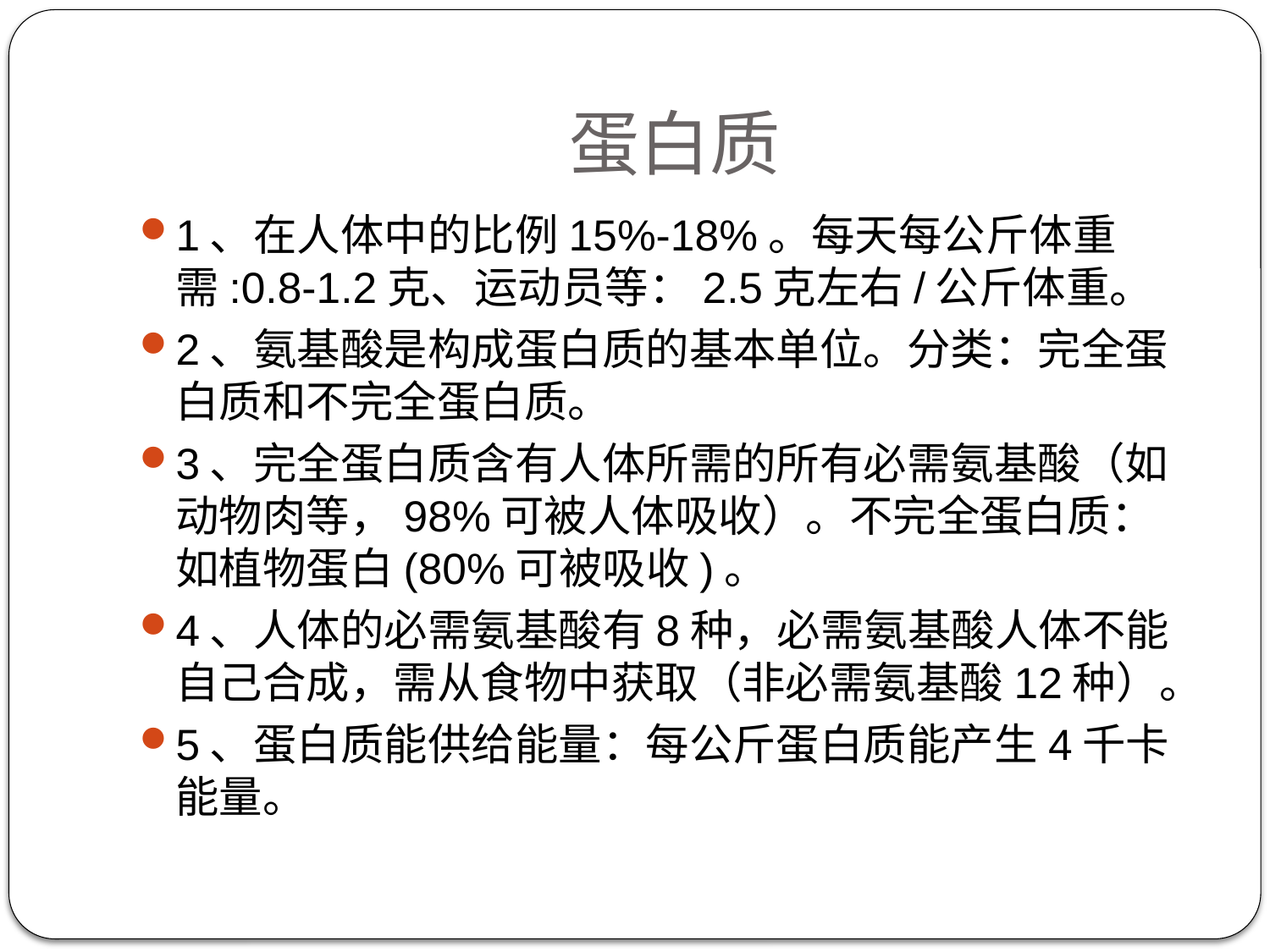

# 蛋白质
1、在人体中的比例15%-18%。每天每公斤体重需:0.8-1.2克、运动员等：2.5克左右/公斤体重。
2、氨基酸是构成蛋白质的基本单位。分类：完全蛋白质和不完全蛋白质。
3、完全蛋白质含有人体所需的所有必需氨基酸（如动物肉等，98%可被人体吸收）。不完全蛋白质：如植物蛋白(80%可被吸收)。
4、人体的必需氨基酸有8种，必需氨基酸人体不能自己合成，需从食物中获取（非必需氨基酸12种）。
5、蛋白质能供给能量：每公斤蛋白质能产生4千卡能量。